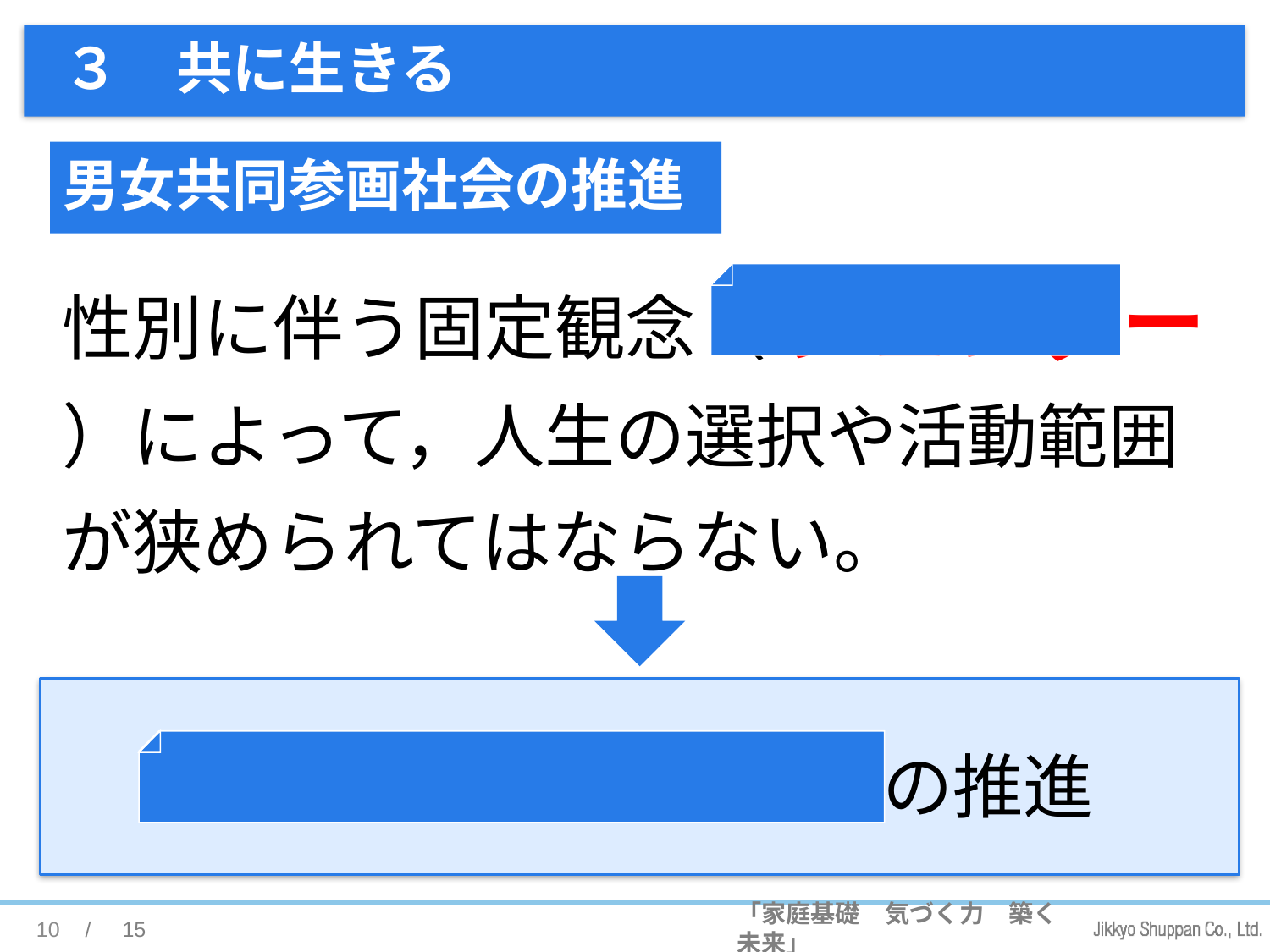

# ３　共に生きる
男女共同参画社会の推進
性別に伴う固定観念（ ジェンダー ）によって，人生の選択や活動範囲が狭められてはならない。

男女共同参画社会 の推進

10